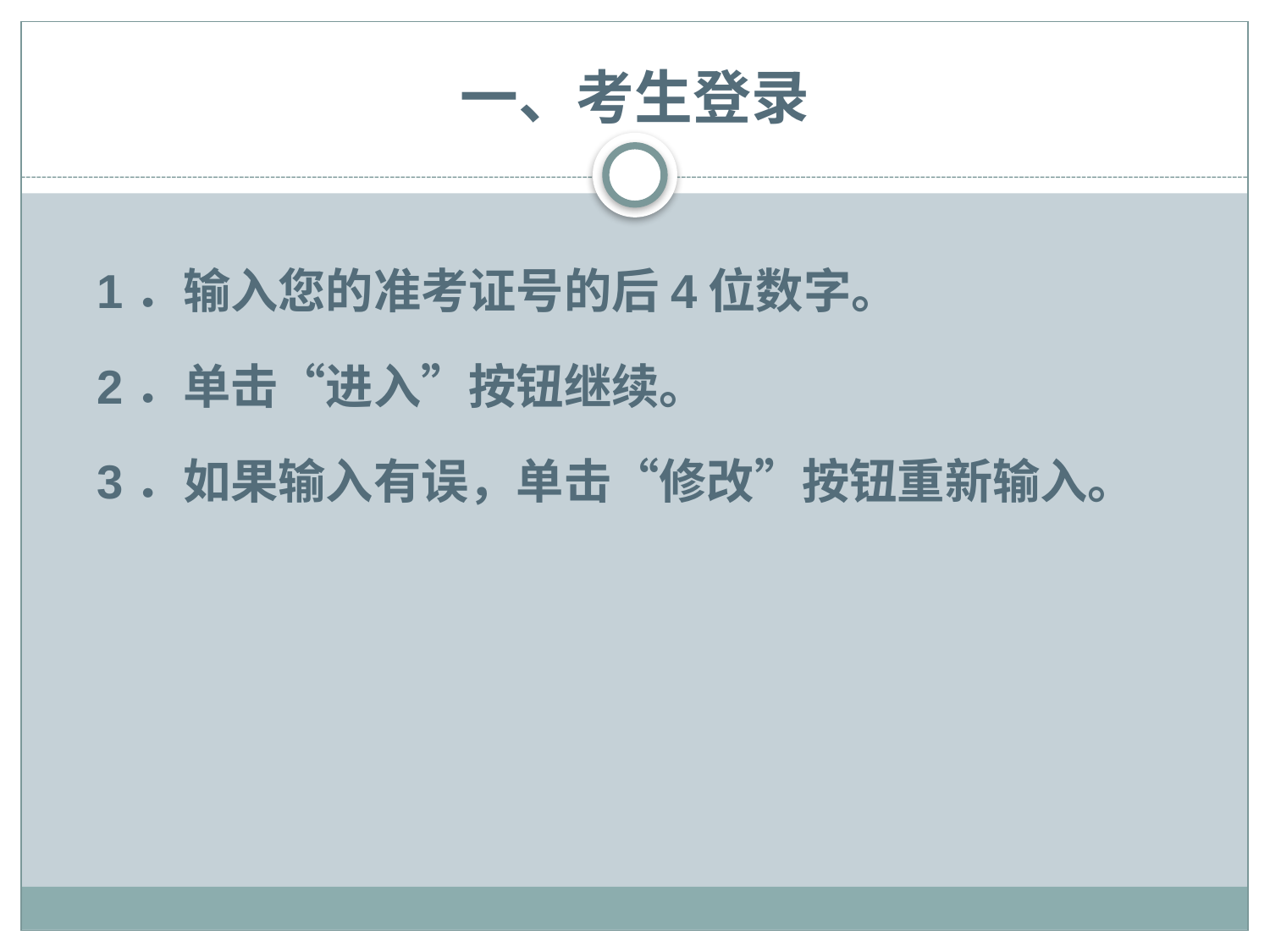

# 一、考生登录
1．输入您的准考证号的后4位数字。
2．单击“进入”按钮继续。
3．如果输入有误，单击“修改”按钮重新输入。